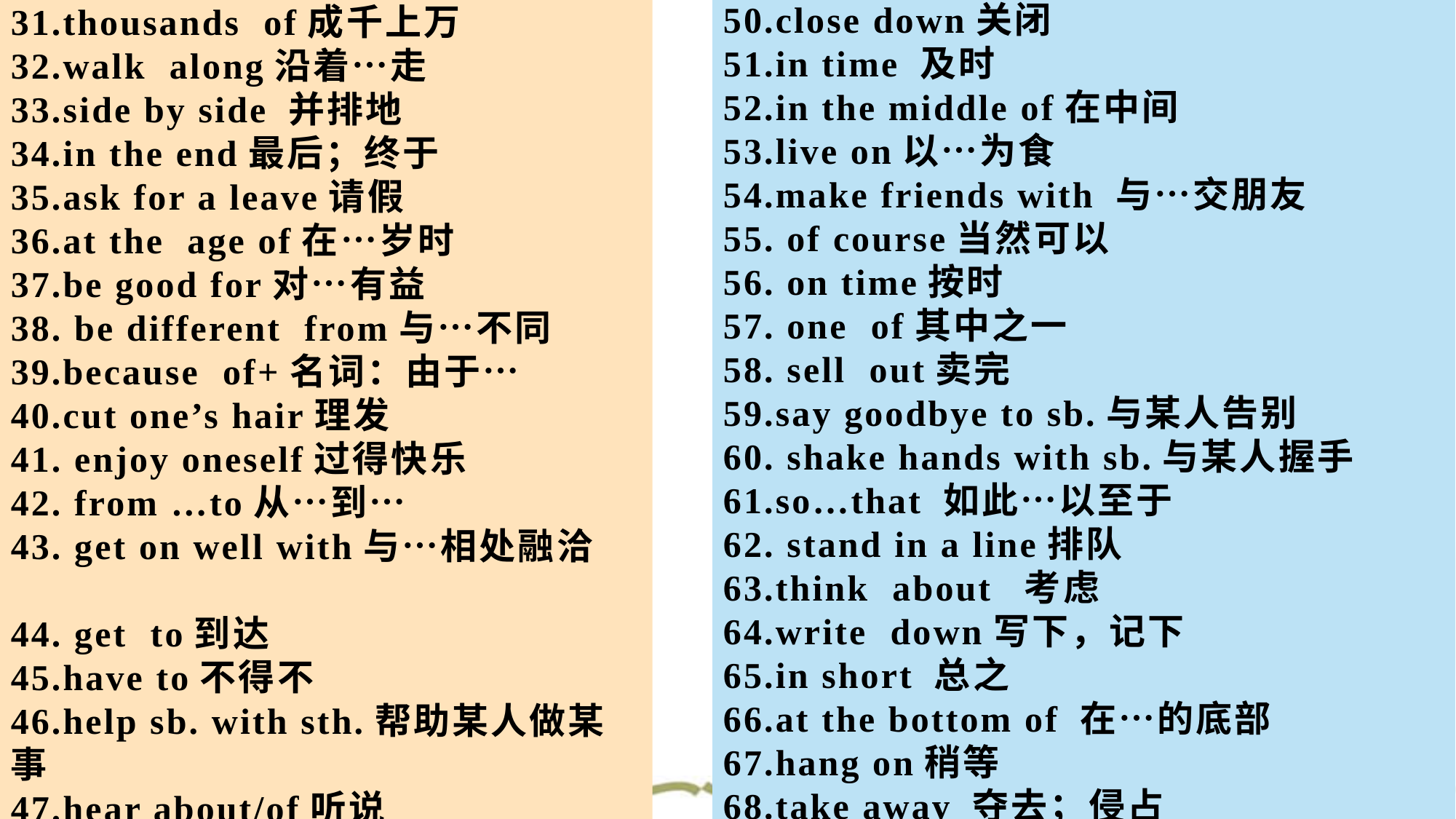

50.close down关闭
51.in time 及时
52.in the middle of在中间
53.live on以…为食
54.make friends with 与…交朋友
55. of course当然可以
56. on time按时
57. one  of其中之一
58. sell  out卖完
59.say goodbye to sb.与某人告别
60. shake hands with sb.与某人握手
61.so…that 如此…以至于
62. stand in a line排队
63.think  about  考虑
64.write  down写下，记下
65.in short 总之
66.at the bottom of 在…的底部               67.hang on稍等
68.take away 夺去；侵占
31.thousands  of成千上万
32.walk  along沿着…走
33.side by side 并排地
34.in the end最后；终于
35.ask for a leave请假
36.at the  age of在…岁时
37.be good for对…有益
38. be different  from与…不同
39.because  of+名词：由于…
40.cut one’s hair理发
41. enjoy oneself过得快乐
42. from …to从…到…
43. get on well with与…相处融洽
44. get  to到达
45.have to不得不
46.help sb. with sth.帮助某人做某事
47.hear about/of听说
48.look up查找(在字典、网络中查找)
49.stay away from远离…